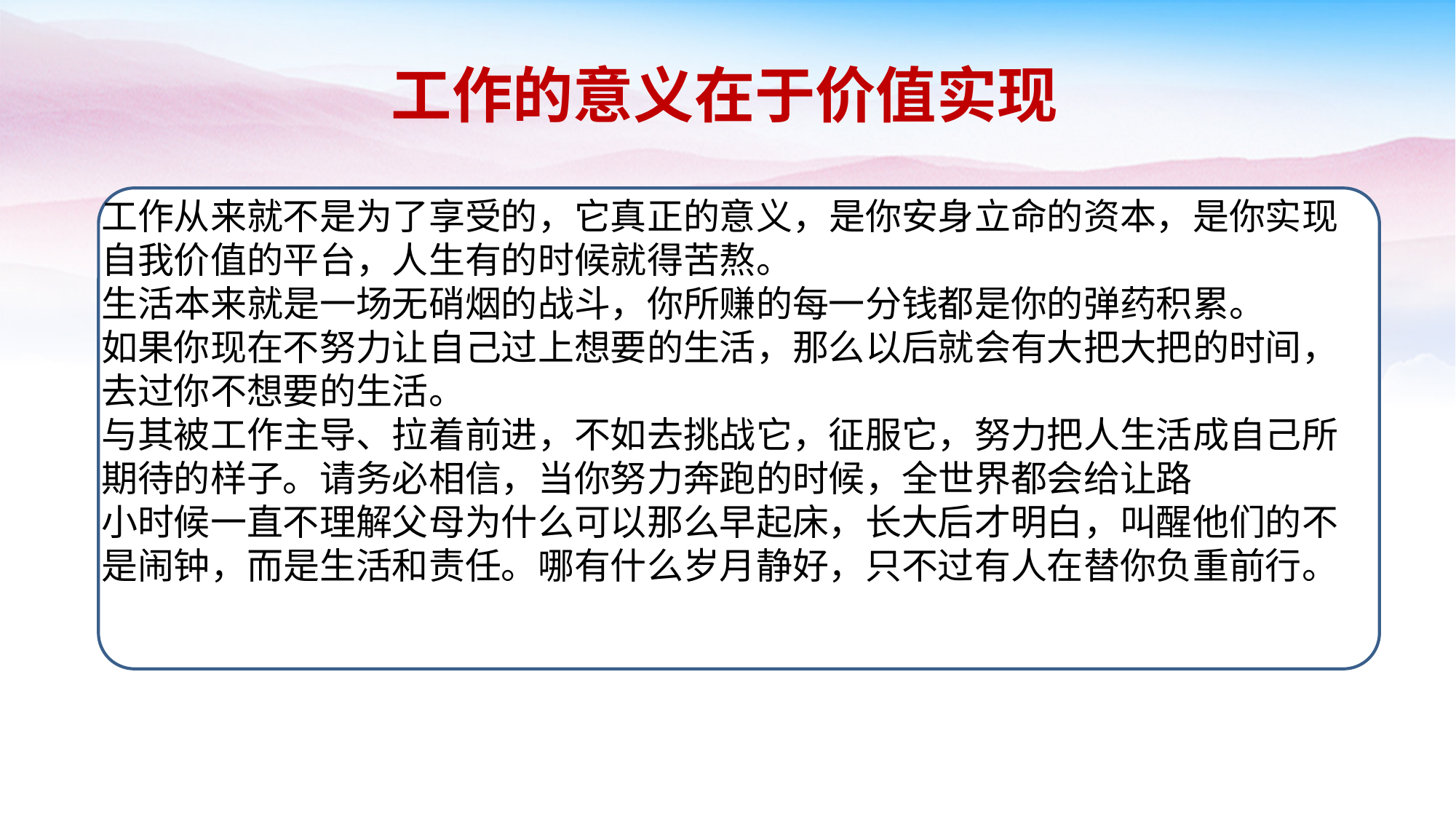

工作的意义在于价值实现
工作从来就不是为了享受的，它真正的意义，是你安身立命的资本，是你实现自我价值的平台，人生有的时候就得苦熬。
生活本来就是一场无硝烟的战斗，你所赚的每一分钱都是你的弹药积累。
如果你现在不努力让自己过上想要的生活，那么以后就会有大把大把的时间，去过你不想要的生活。
与其被工作主导、拉着前进，不如去挑战它，征服它，努力把人生活成自己所期待的样子。请务必相信，当你努力奔跑的时候，全世界都会给让路
小时候一直不理解父母为什么可以那么早起床，长大后才明白，叫醒他们的不是闹钟，而是生活和责任。哪有什么岁月静好，只不过有人在替你负重前行。